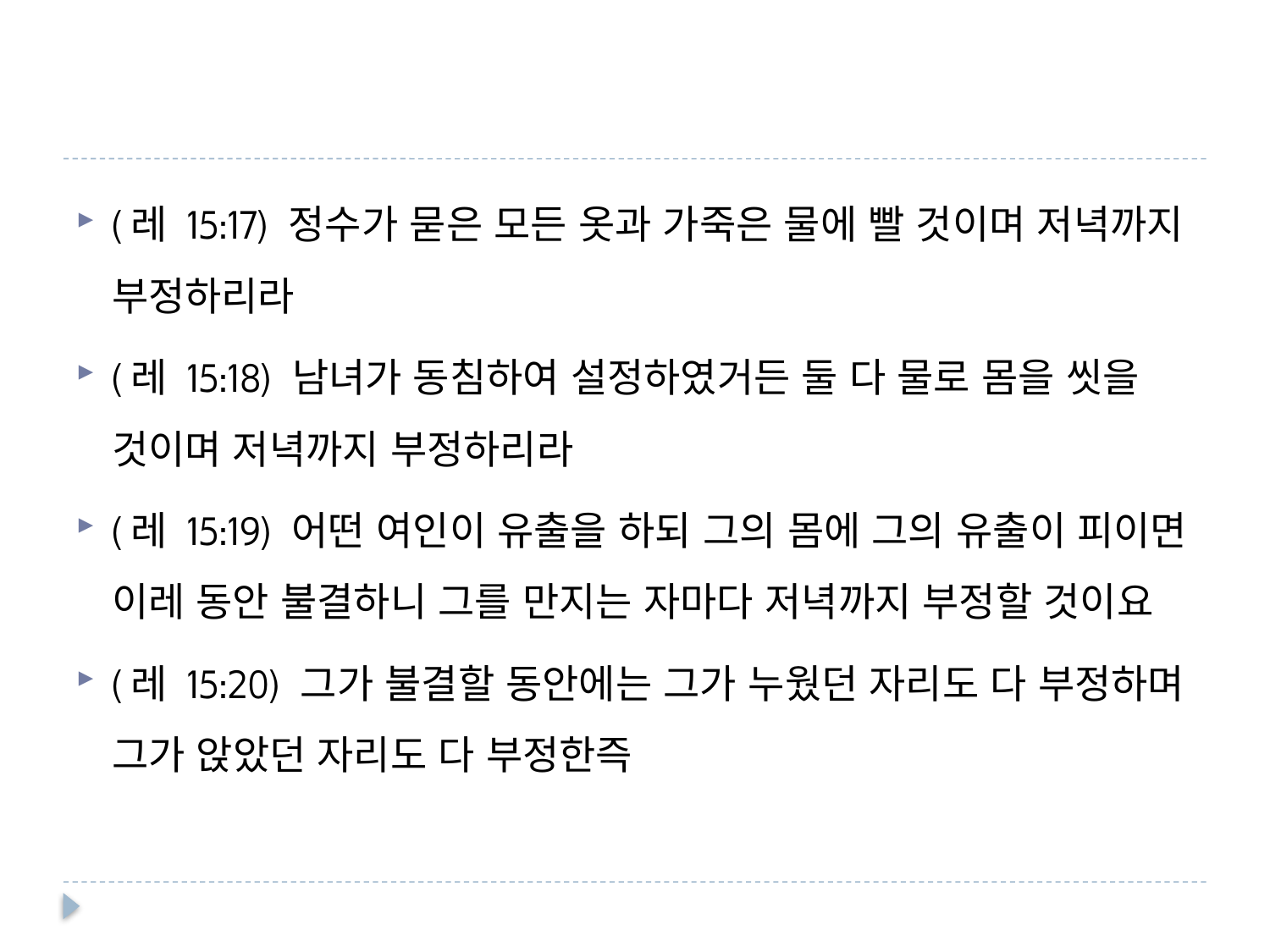

#
(레 15:17) 정수가 묻은 모든 옷과 가죽은 물에 빨 것이며 저녁까지 부정하리라
(레 15:18) 남녀가 동침하여 설정하였거든 둘 다 물로 몸을 씻을 것이며 저녁까지 부정하리라
(레 15:19) 어떤 여인이 유출을 하되 그의 몸에 그의 유출이 피이면 이레 동안 불결하니 그를 만지는 자마다 저녁까지 부정할 것이요
(레 15:20) 그가 불결할 동안에는 그가 누웠던 자리도 다 부정하며 그가 앉았던 자리도 다 부정한즉